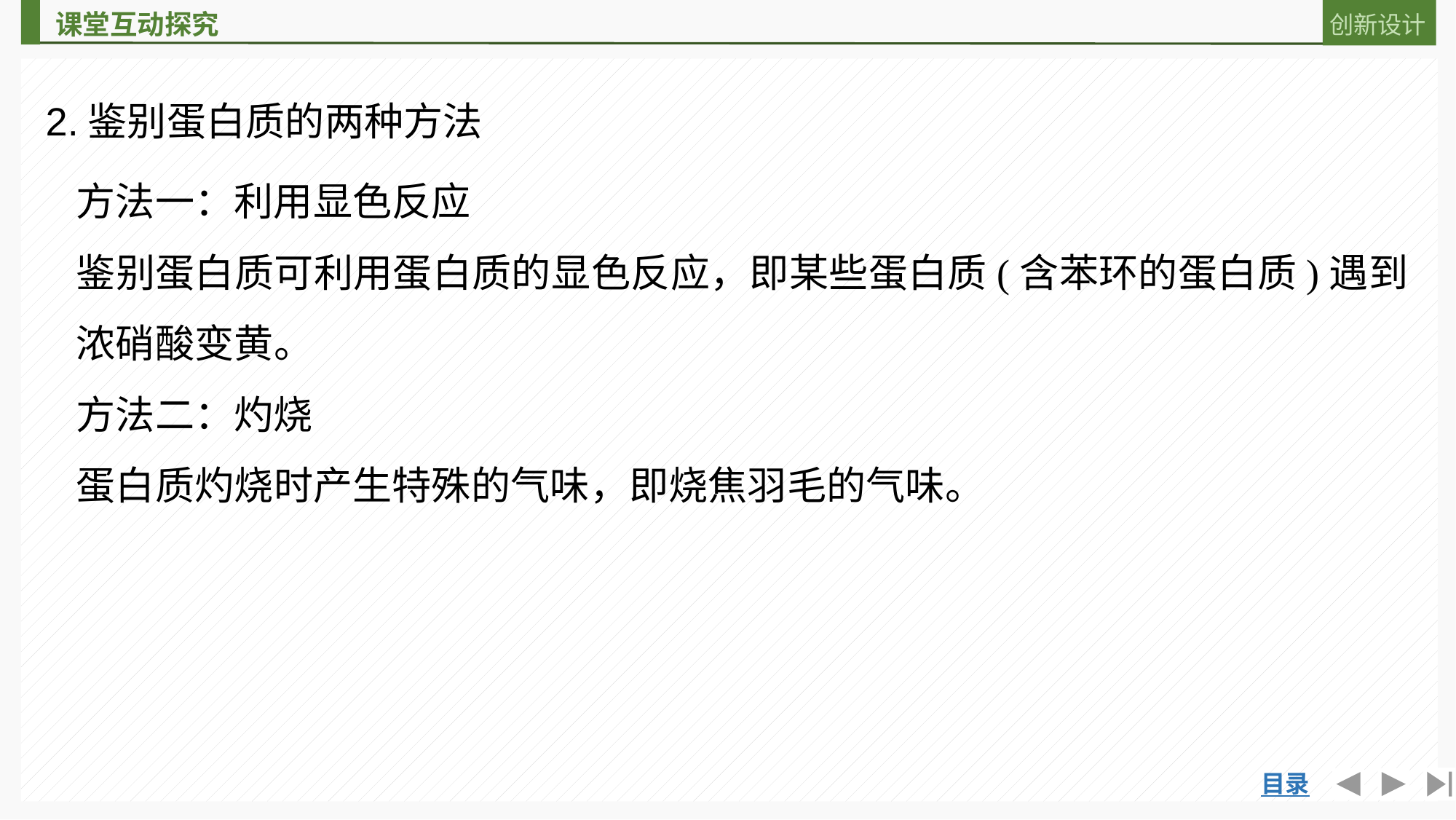

2.鉴别蛋白质的两种方法
方法一：利用显色反应
鉴别蛋白质可利用蛋白质的显色反应，即某些蛋白质(含苯环的蛋白质)遇到浓硝酸变黄。
方法二：灼烧
蛋白质灼烧时产生特殊的气味，即烧焦羽毛的气味。